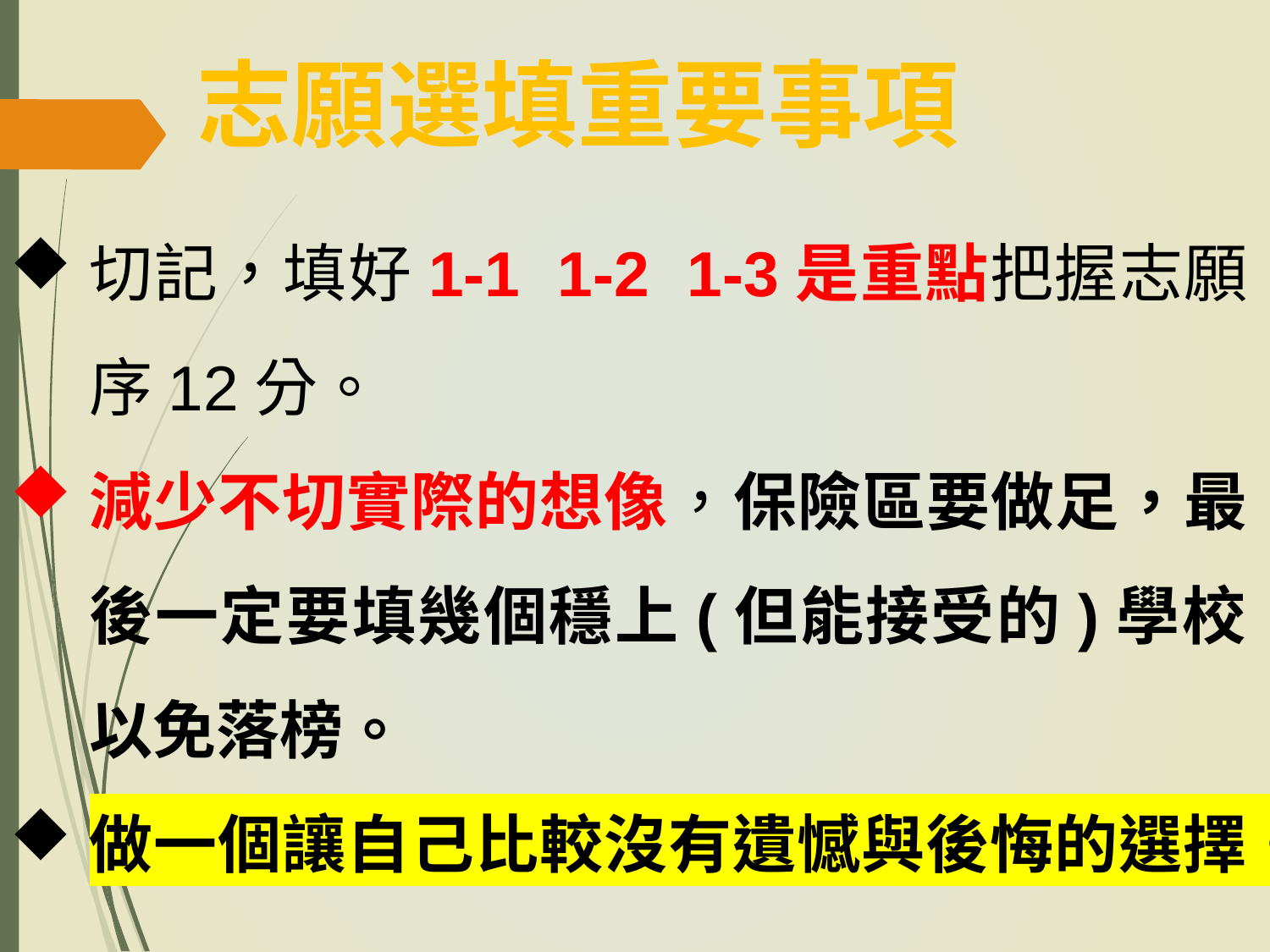

志願選填重要事項
切記，填好1-1  1-2  1-3是重點把握志願序12分。
減少不切實際的想像，保險區要做足，最後一定要填幾個穩上(但能接受的)學校，以免落榜。
做一個讓自己比較沒有遺憾與後悔的選擇。